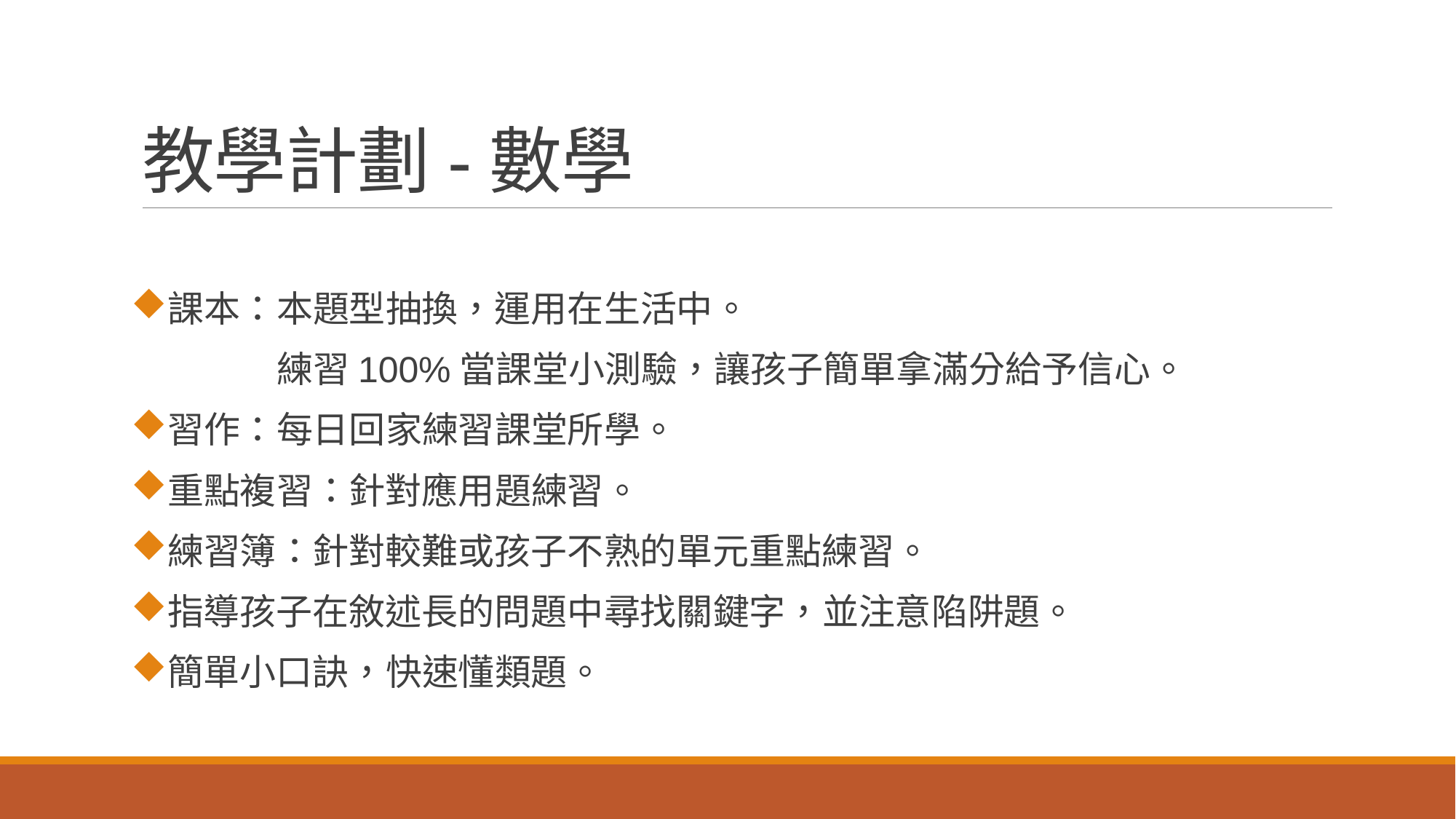

# 教學計劃-數學

課本：本題型抽換，運用在生活中。
　　　　練習100%當課堂小測驗，讓孩子簡單拿滿分給予信心。
習作：每日回家練習課堂所學。
重點複習：針對應用題練習。
練習簿：針對較難或孩子不熟的單元重點練習。
指導孩子在敘述長的問題中尋找關鍵字，並注意陷阱題。
簡單小口訣，快速懂類題。